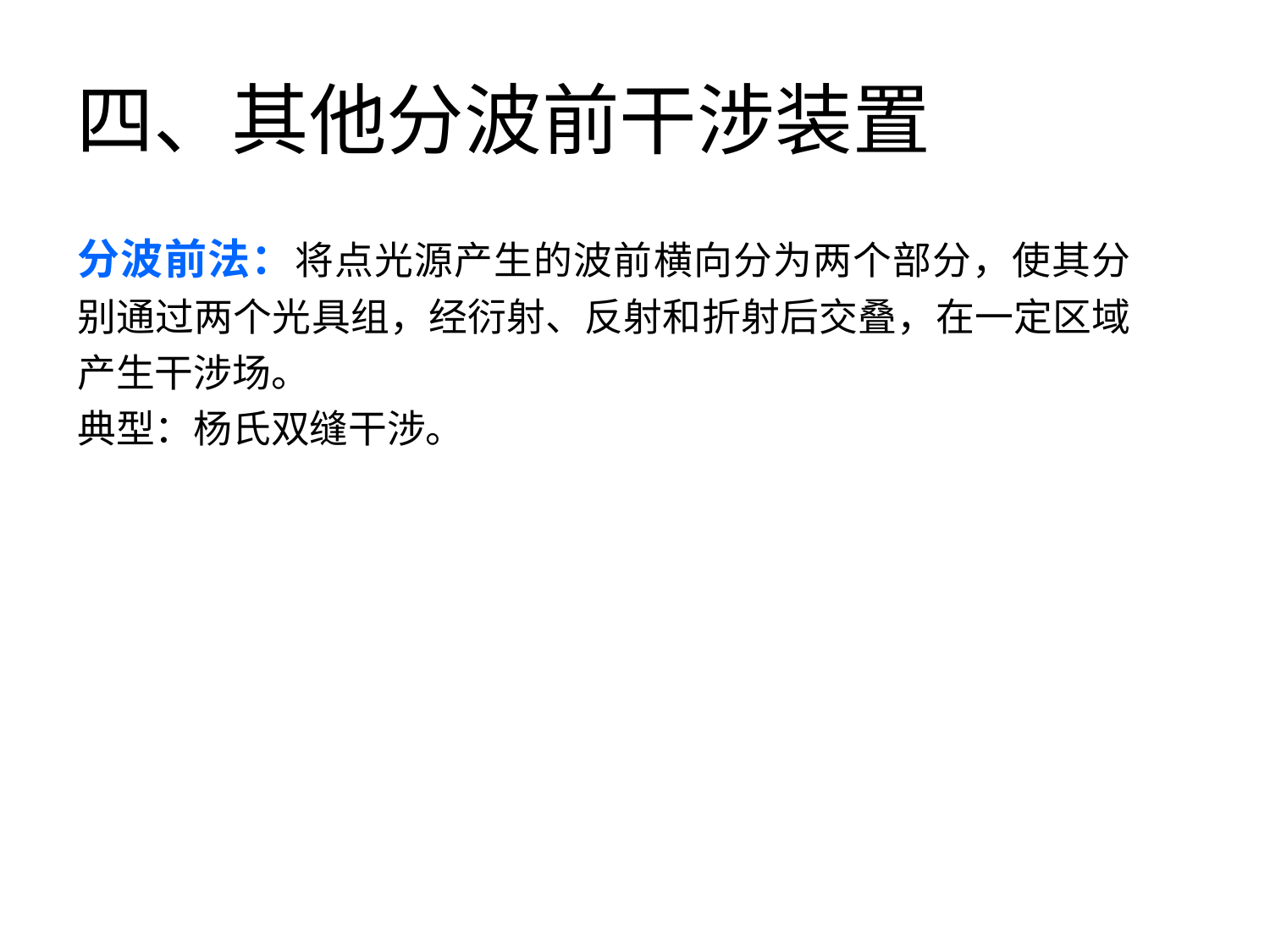

# 四、其他分波前干涉装置
分波前法：将点光源产生的波前横向分为两个部分，使其分别通过两个光具组，经衍射、反射和折射后交叠，在一定区域产生干涉场。
典型：杨氏双缝干涉。